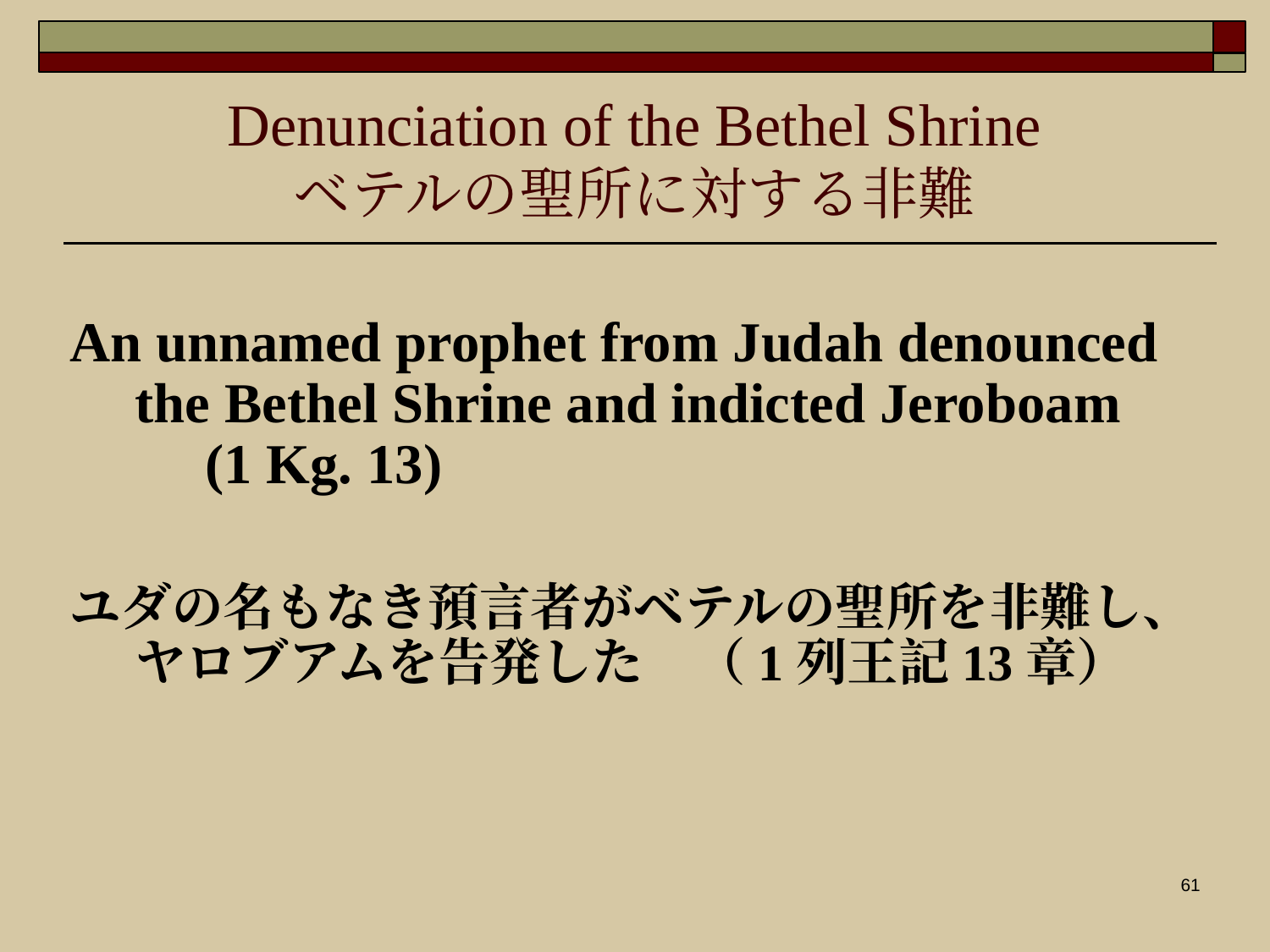

Denunciation of the Bethel Shrine
ベテルの聖所に対する非難
An unnamed prophet from Judah denounced the Bethel Shrine and indicted Jeroboam 　(1 Kg. 13)

ユダの名もなき預言者がベテルの聖所を非難し、ヤロブアムを告発した　（1列王記13章）
61